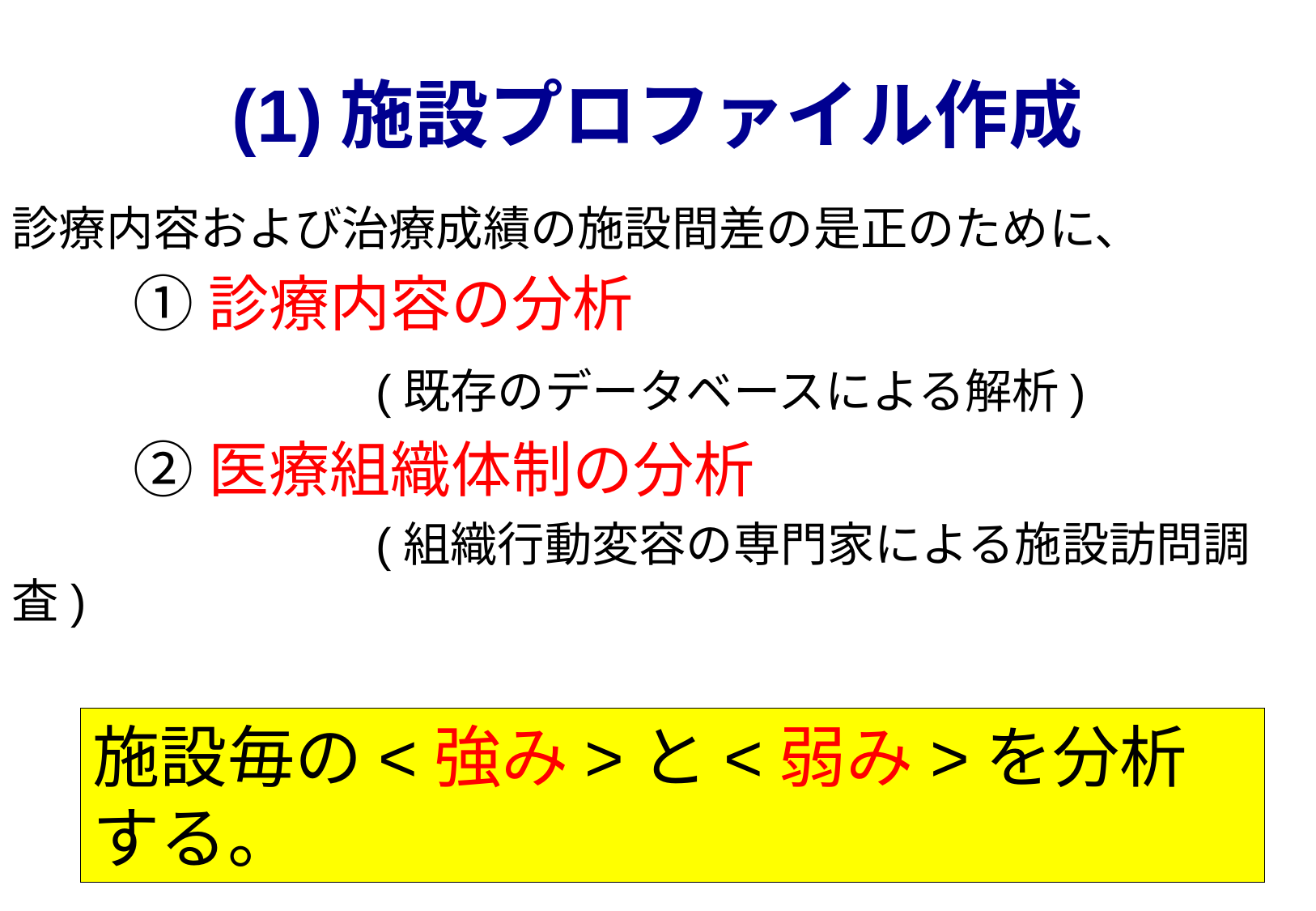

# (1)施設プロファイル作成
診療内容および治療成績の施設間差の是正のために、
	①診療内容の分析
			(既存のデータベースによる解析)
	②医療組織体制の分析
			(組織行動変容の専門家による施設訪問調査)
施設毎の<強み>と<弱み>を分析する。